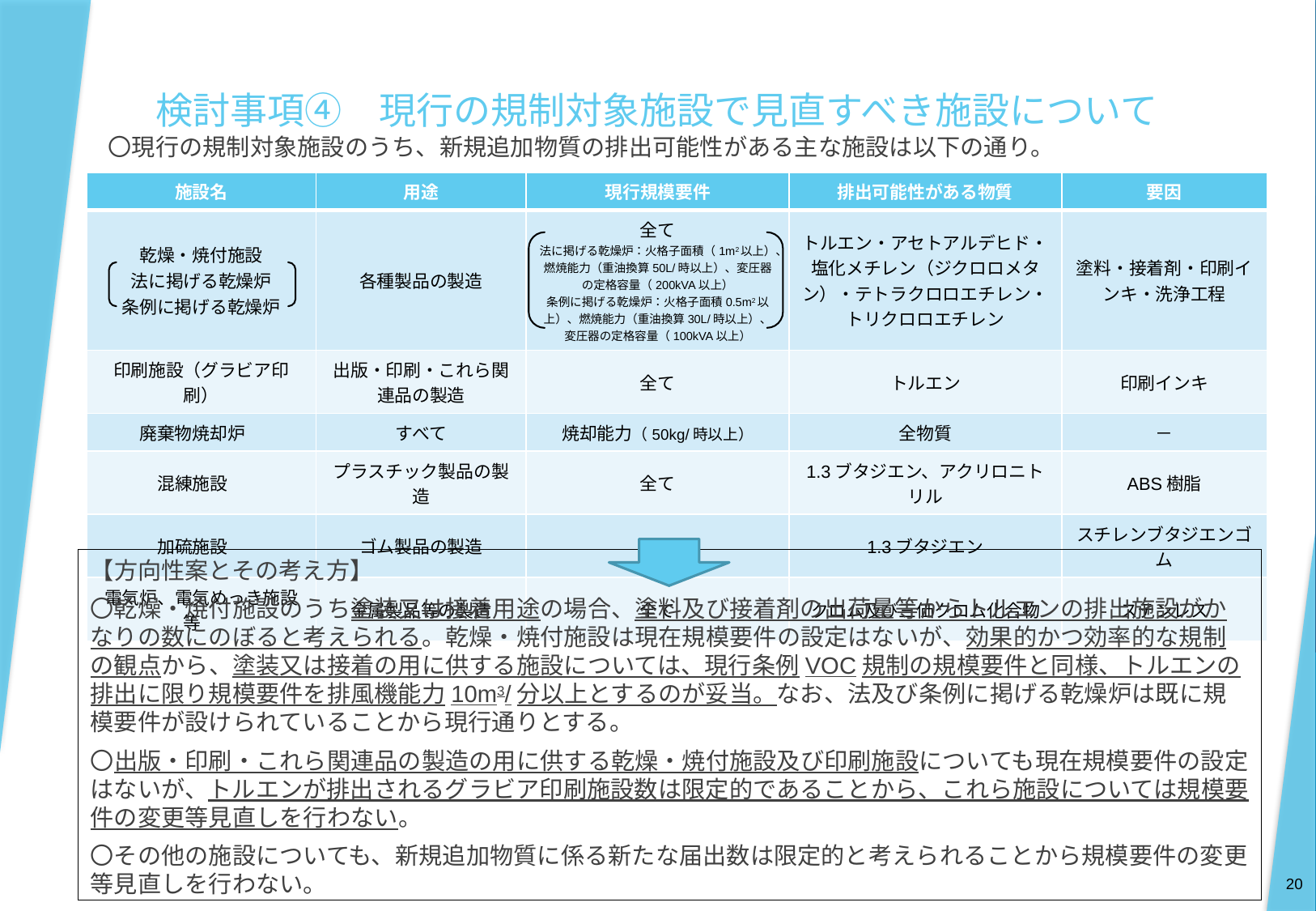

検討事項④　現行の規制対象施設で見直すべき施設について
〇現行の規制対象施設のうち、新規追加物質の排出可能性がある主な施設は以下の通り。

| 施設名 | 用途 | 現行規模要件 | 排出可能性がある物質 | 要因 |
| --- | --- | --- | --- | --- |
| 乾燥・焼付施設 法に掲げる乾燥炉 条例に掲げる乾燥炉 | 各種製品の製造 | 全て 法に掲げる乾燥炉：火格子面積（1m2以上）、燃焼能力（重油換算50L/時以上）、変圧器の定格容量（200kVA以上） 条例に掲げる乾燥炉：火格子面積0.5m2以上）、燃焼能力（重油換算30L/時以上）、変圧器の定格容量（100kVA以上） | トルエン・アセトアルデヒド・塩化メチレン（ジクロロメタン）・テトラクロロエチレン・トリクロロエチレン | 塗料・接着剤・印刷インキ・洗浄工程 |
| 印刷施設（グラビア印刷） | 出版・印刷・これら関連品の製造 | 全て | トルエン | 印刷インキ |
| 廃棄物焼却炉 | すべて | 焼却能力（50kg/時以上） | 全物質 | － |
| 混練施設 | プラスチック製品の製造 | 全て | 1.3ブタジエン、アクリロニトリル | ABS樹脂 |
| 加硫施設 | ゴム製品の製造 | 全て | 1.3ブタジエン | スチレンブタジエンゴム |
| 電気炉、電気めっき施設等 | 金属製品等の製造 | 全て | クロム及び三価クロム化合物 | ステンレス |

【方向性案とその考え方】
〇乾燥・焼付施設のうち塗装又は接着用途の場合、塗料及び接着剤の出荷量等からトルエンの排出施設がかなりの数にのぼると考えられる。乾燥・焼付施設は現在規模要件の設定はないが、効果的かつ効率的な規制の観点から、塗装又は接着の用に供する施設については、現行条例VOC規制の規模要件と同様、トルエンの排出に限り規模要件を排風機能力10m3/分以上とするのが妥当。なお、法及び条例に掲げる乾燥炉は既に規模要件が設けられていることから現行通りとする。
〇出版・印刷・これら関連品の製造の用に供する乾燥・焼付施設及び印刷施設についても現在規模要件の設定はないが、トルエンが排出されるグラビア印刷施設数は限定的であることから、これら施設については規模要件の変更等見直しを行わない。
〇その他の施設についても、新規追加物質に係る新たな届出数は限定的と考えられることから規模要件の変更等見直しを行わない。
20